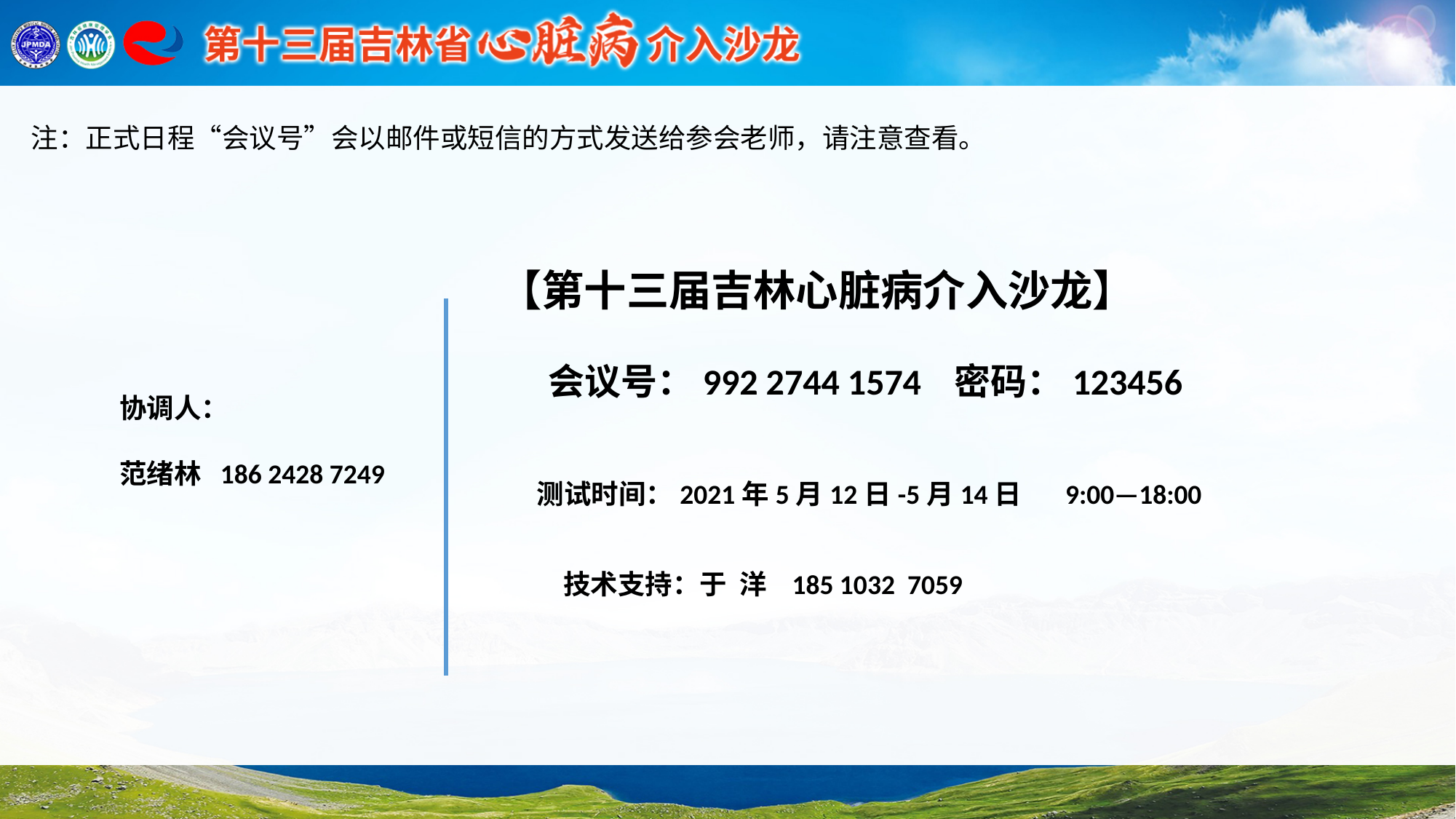

注：正式日程“会议号”会以邮件或短信的方式发送给参会老师，请注意查看。
【第十三届吉林心脏病介入沙龙】
      会议号：992 2744 1574   密码：123456
协调人：
范绪林  186 2428 7249
测试时间：2021年5月12日-5月14日      9:00—18:00
技术支持：于  洋   185 1032  7059